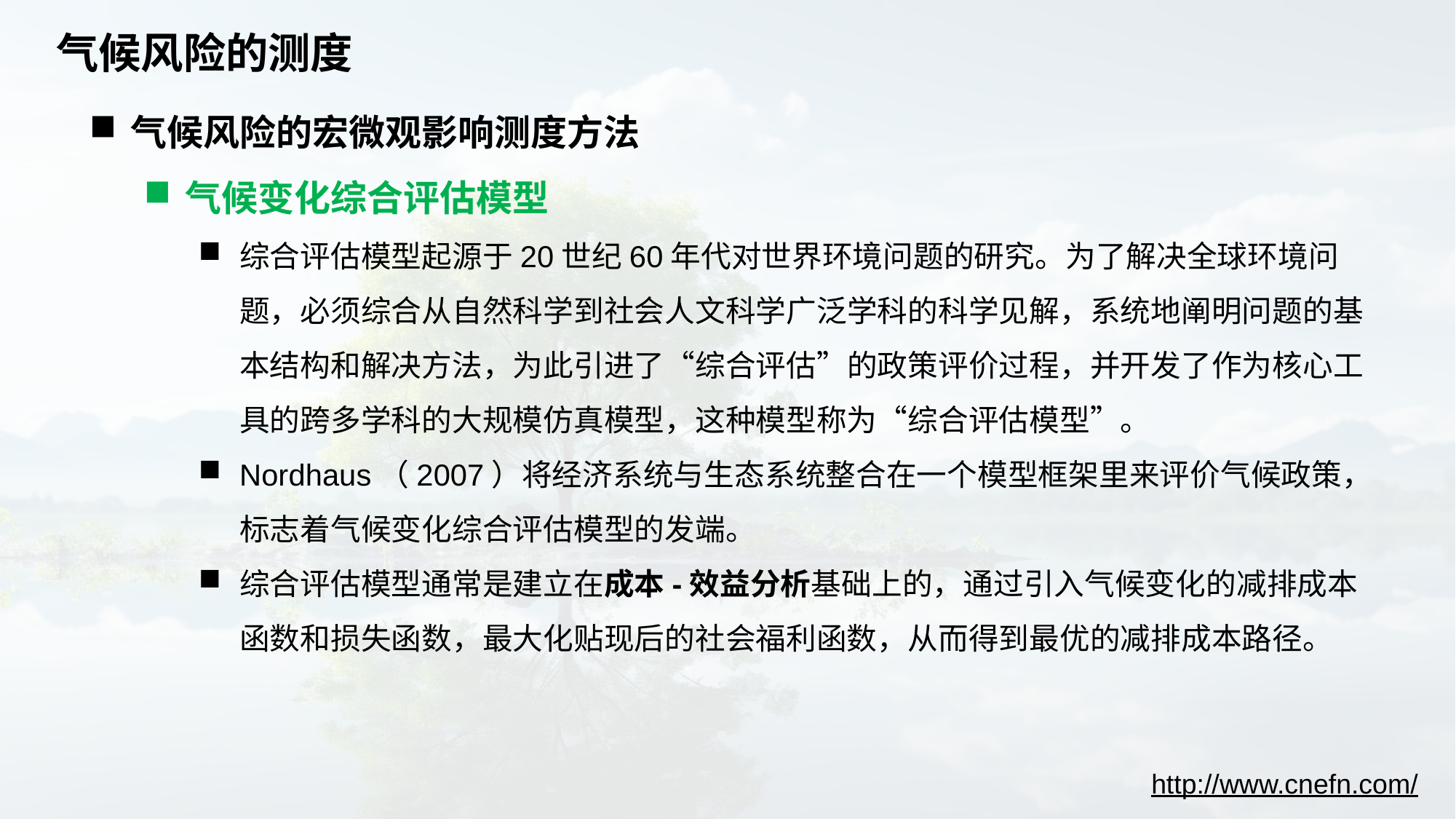

# 气候风险的测度
气候风险的宏微观影响测度方法
气候变化综合评估模型
综合评估模型起源于20世纪60年代对世界环境问题的研究。为了解决全球环境问题，必须综合从自然科学到社会人文科学广泛学科的科学见解，系统地阐明问题的基本结构和解决方法，为此引进了“综合评估”的政策评价过程，并开发了作为核心工具的跨多学科的大规模仿真模型，这种模型称为“综合评估模型”。
Nordhaus（2007）将经济系统与生态系统整合在一个模型框架里来评价气候政策，标志着气候变化综合评估模型的发端。
综合评估模型通常是建立在成本-效益分析基础上的，通过引入气候变化的减排成本函数和损失函数，最大化贴现后的社会福利函数，从而得到最优的减排成本路径。